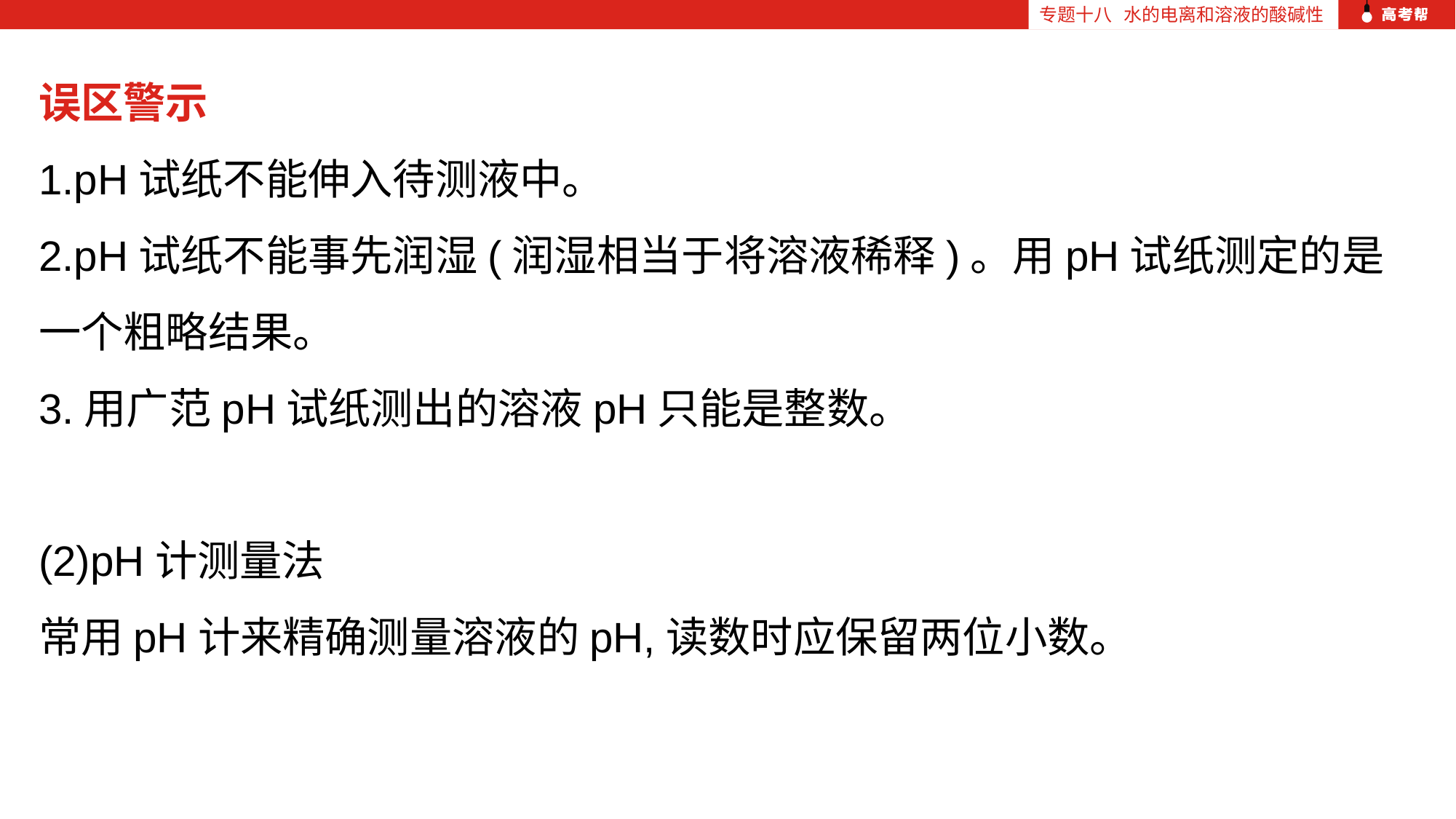

专题十八   水的电离和溶液的酸碱性
误区警示
1.pH试纸不能伸入待测液中。
2.pH试纸不能事先润湿(润湿相当于将溶液稀释)。用pH试纸测定的是一个粗略结果。
3.用广范pH试纸测出的溶液pH只能是整数。

(2)pH计测量法
常用pH计来精确测量溶液的pH,读数时应保留两位小数。